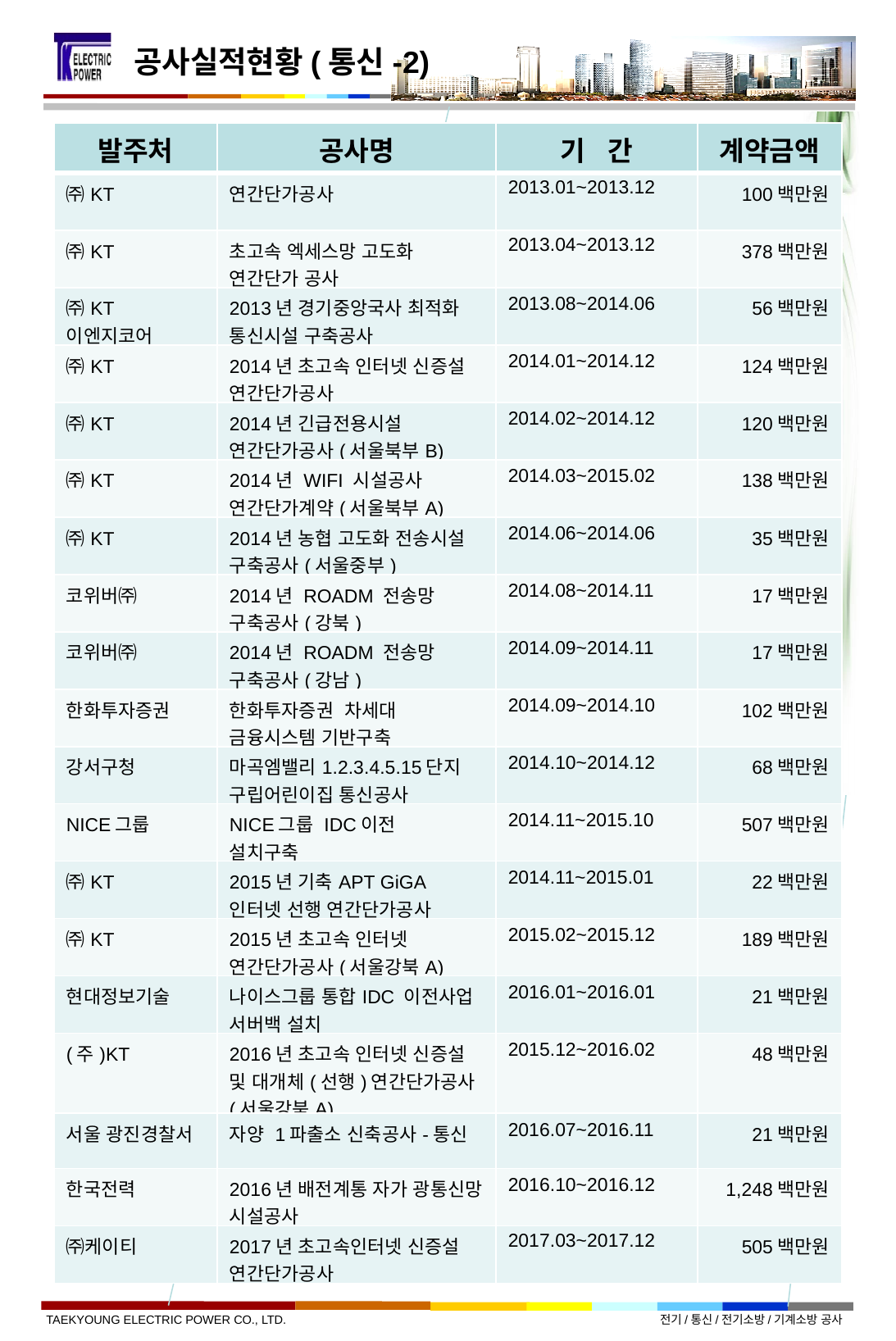

공사실적현황(통신-2)
| 발주처 | 공사명 | 기 간 | 계약금액 |
| --- | --- | --- | --- |
| ㈜KT | 연간단가공사 | 2013.01~2013.12 | 100백만원 |
| ㈜KT | 초고속 엑세스망 고도화 연간단가 공사 | 2013.04~2013.12 | 378백만원 |
| ㈜KT 이엔지코어 | 2013년 경기중앙국사 최적화 통신시설 구축공사 | 2013.08~2014.06 | 56백만원 |
| ㈜KT | 2014년 초고속 인터넷 신증설 연간단가공사 | 2014.01~2014.12 | 124백만원 |
| ㈜KT | 2014년 긴급전용시설 연간단가공사(서울북부B) | 2014.02~2014.12 | 120백만원 |
| ㈜KT | 2014년 WIFI 시설공사 연간단가계약(서울북부A) | 2014.03~2015.02 | 138백만원 |
| ㈜KT | 2014년 농협 고도화 전송시설 구축공사(서울중부) | 2014.06~2014.06 | 35백만원 |
| 코위버㈜ | 2014년 ROADM 전송망 구축공사(강북) | 2014.08~2014.11 | 17백만원 |
| 코위버㈜ | 2014년 ROADM 전송망 구축공사(강남) | 2014.09~2014.11 | 17백만원 |
| 한화투자증권 | 한화투자증권 차세대 금융시스템 기반구축 | 2014.09~2014.10 | 102백만원 |
| 강서구청 | 마곡엠밸리1.2.3.4.5.15단지 구립어린이집 통신공사 | 2014.10~2014.12 | 68백만원 |
| NICE그룹 | NICE그룹 IDC이전 설치구축 | 2014.11~2015.10 | 507백만원 |
| ㈜KT | 2015년 기축APT GiGA 인터넷 선행 연간단가공사 | 2014.11~2015.01 | 22백만원 |
| ㈜KT | 2015년 초고속 인터넷 연간단가공사(서울강북A) | 2015.02~2015.12 | 189백만원 |
| 현대정보기술 | 나이스그룹 통합IDC 이전사업 서버백 설치 | 2016.01~2016.01 | 21백만원 |
| (주)KT | 2016년 초고속 인터넷 신증설 및 대개체(선행)연간단가공사(서울강북A) | 2015.12~2016.02 | 48백만원 |
| 서울 광진경찰서 | 자양 1파출소 신축공사-통신 | 2016.07~2016.11 | 21백만원 |
| 한국전력 | 2016년 배전계통 자가 광통신망 시설공사 | 2016.10~2016.12 | 1,248백만원 |
| ㈜케이티 | 2017년 초고속인터넷 신증설 연간단가공사 | 2017.03~2017.12 | 505백만원 |